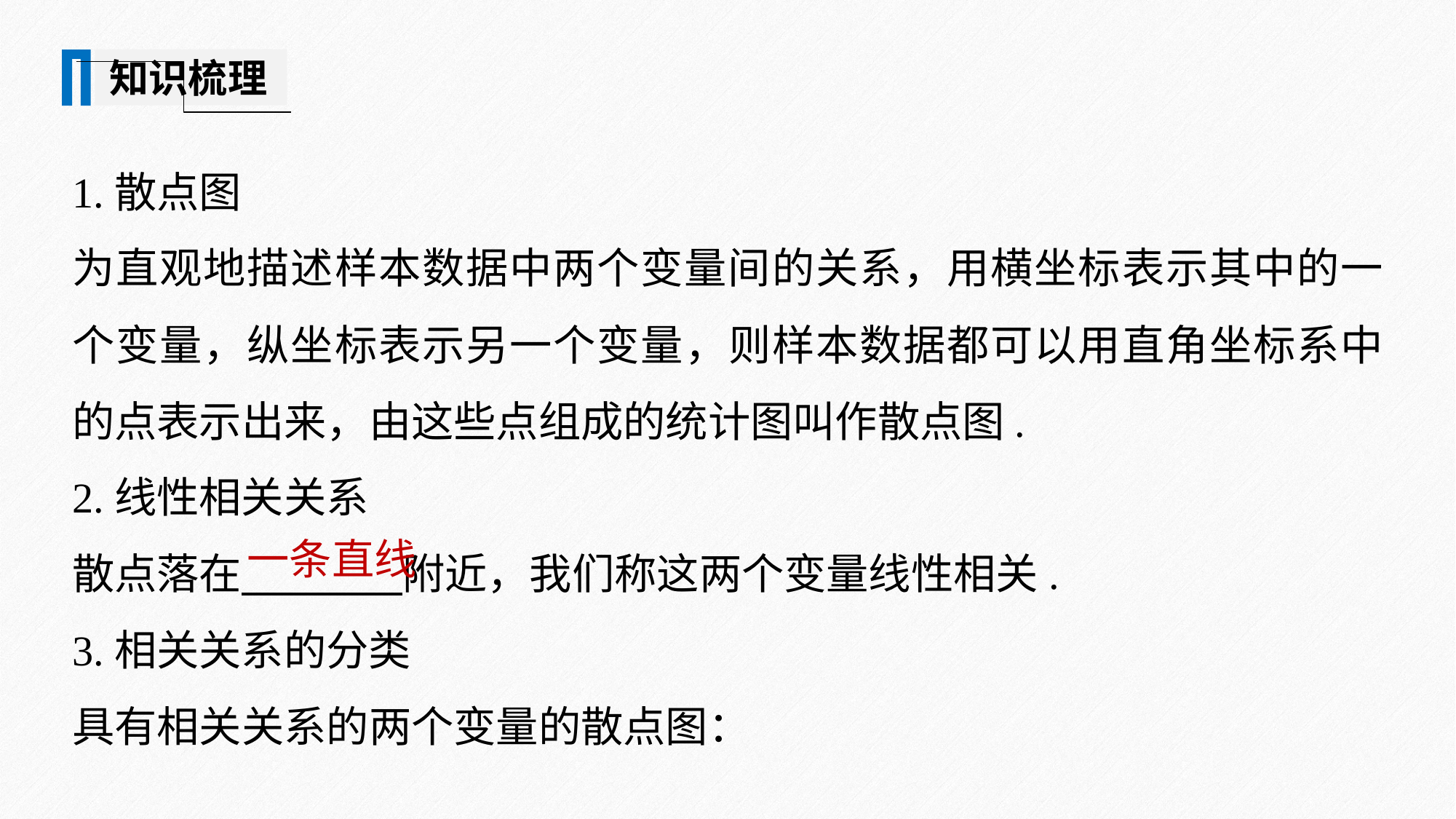

知识梳理

1.散点图
为直观地描述样本数据中两个变量间的关系，用横坐标表示其中的一个变量，纵坐标表示另一个变量，则样本数据都可以用直角坐标系中的点表示出来，由这些点组成的统计图叫作散点图.
2.线性相关关系
散点落在                 附近，我们称这两个变量线性相关.
3.相关关系的分类
具有相关关系的两个变量的散点图：
一条直线